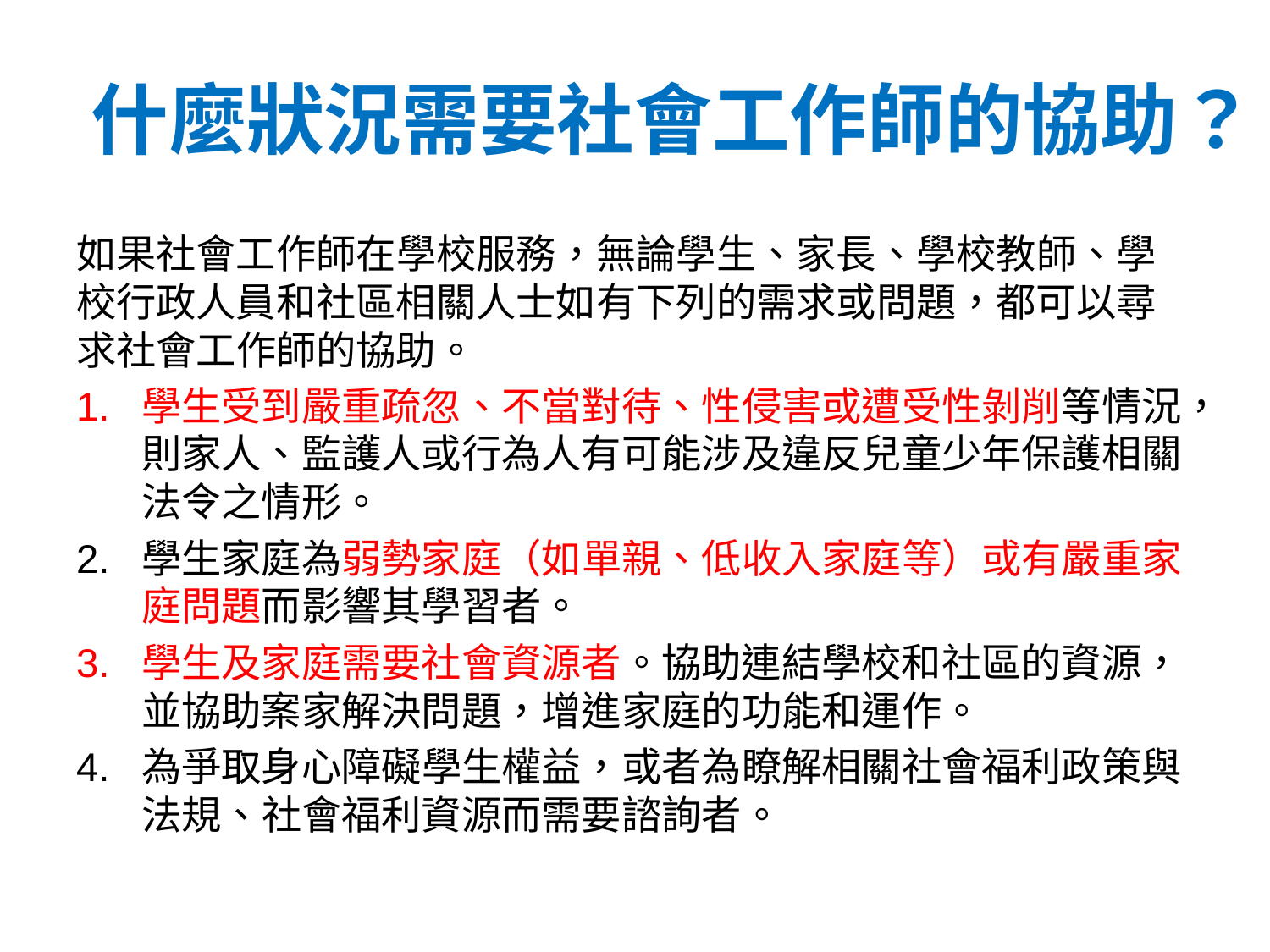

# 什麼狀況需要社會工作師的協助？
如果社會工作師在學校服務，無論學生、家長、學校教師、學校行政人員和社區相關人士如有下列的需求或問題，都可以尋求社會工作師的協助。
學生受到嚴重疏忽、不當對待、性侵害或遭受性剝削等情況，則家人、監護人或行為人有可能涉及違反兒童少年保護相關法令之情形。
學生家庭為弱勢家庭（如單親、低收入家庭等）或有嚴重家庭問題而影響其學習者。
學生及家庭需要社會資源者。協助連結學校和社區的資源，並協助案家解決問題，增進家庭的功能和運作。
為爭取身心障礙學生權益，或者為瞭解相關社會福利政策與法規、社會福利資源而需要諮詢者。